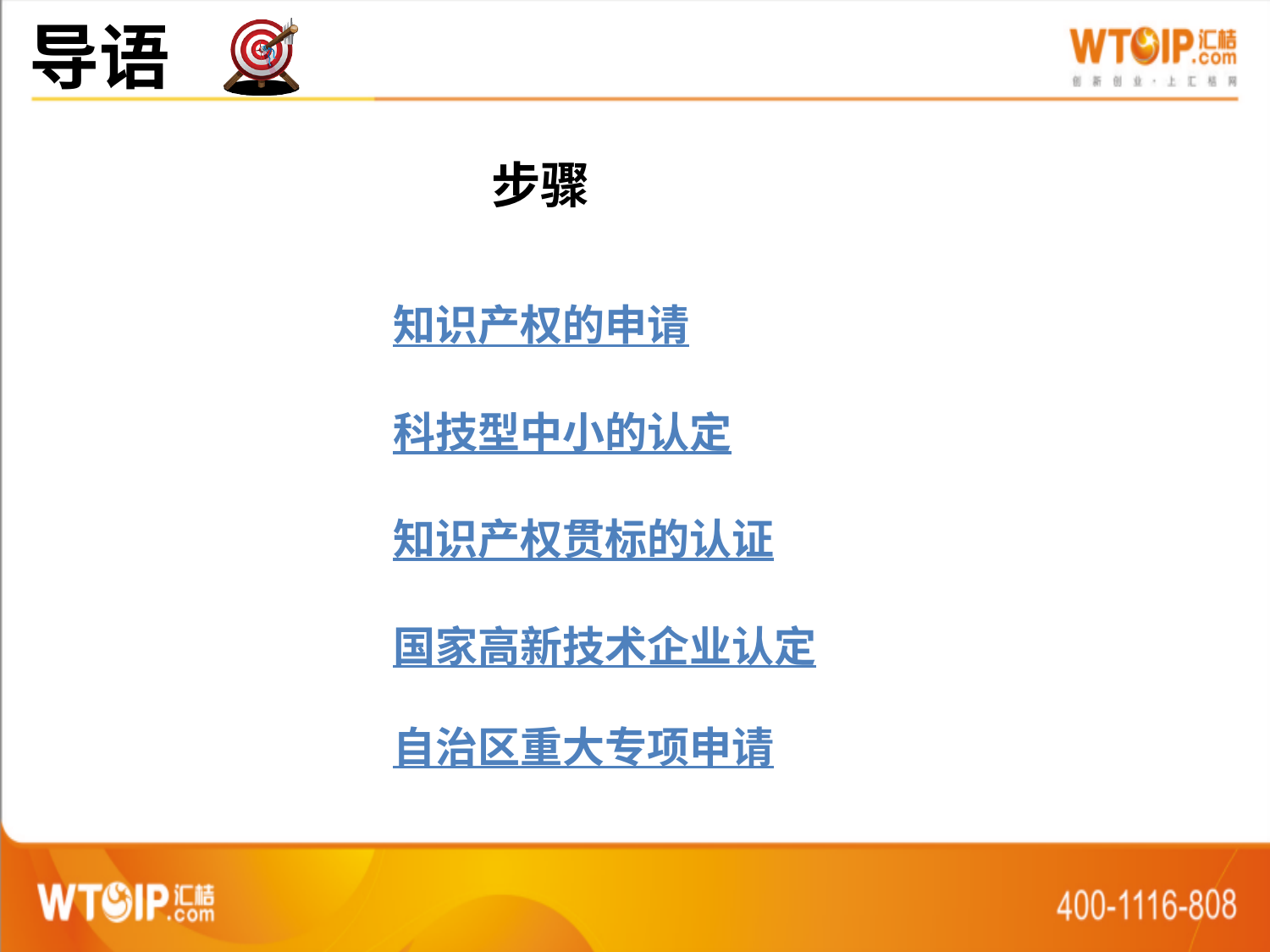

导语
步骤
知识产权的申请
科技型中小的认定
知识产权贯标的认证
国家高新技术企业认定
自治区重大专项申请